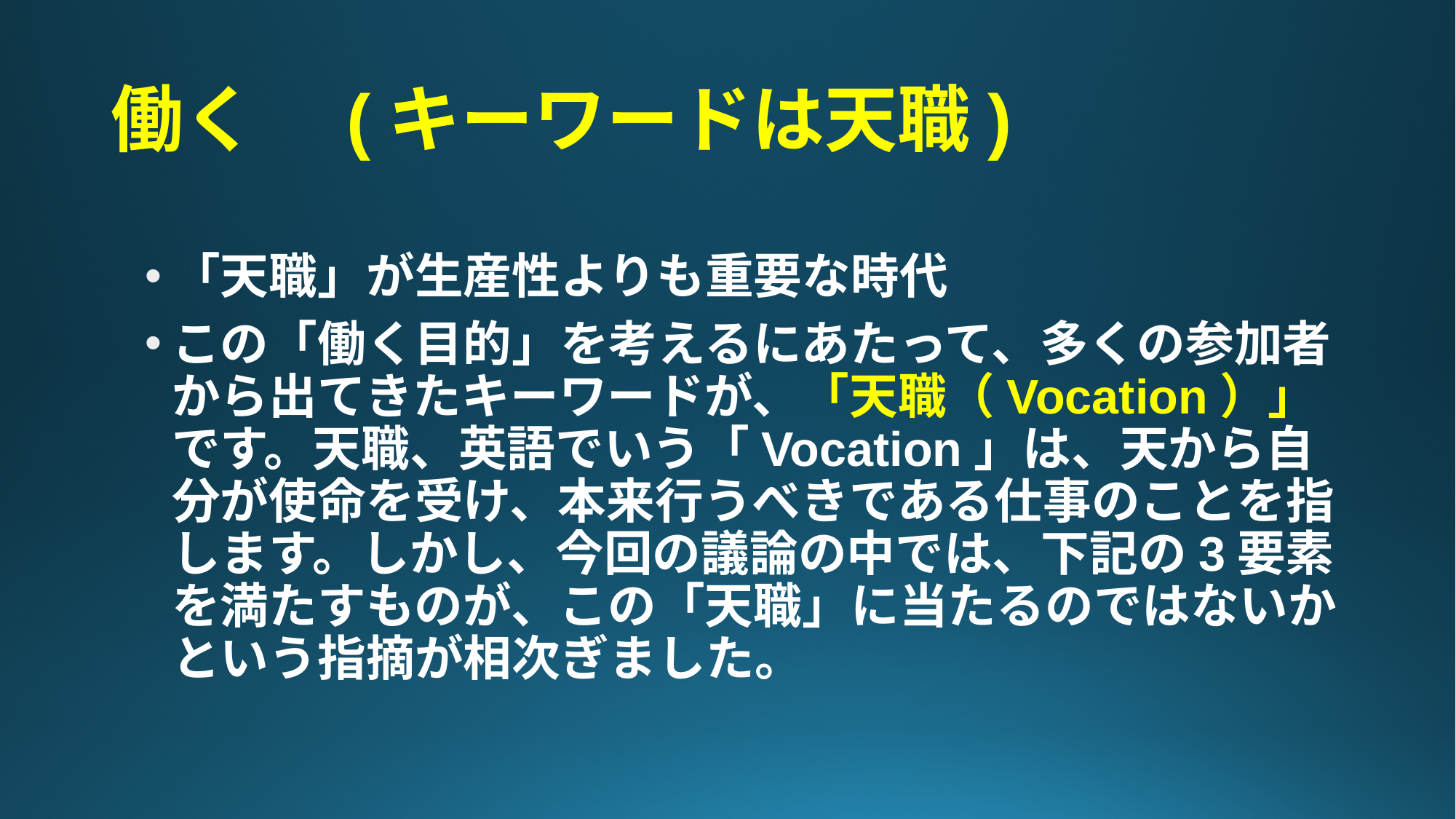

# 働く　(キーワードは天職)
「天職」が生産性よりも重要な時代
この「働く目的」を考えるにあたって、多くの参加者から出てきたキーワードが、「天職（Vocation）」です。天職、英語でいう「Vocation」は、天から自分が使命を受け、本来行うべきである仕事のことを指します。しかし、今回の議論の中では、下記の3要素を満たすものが、この「天職」に当たるのではないかという指摘が相次ぎました。